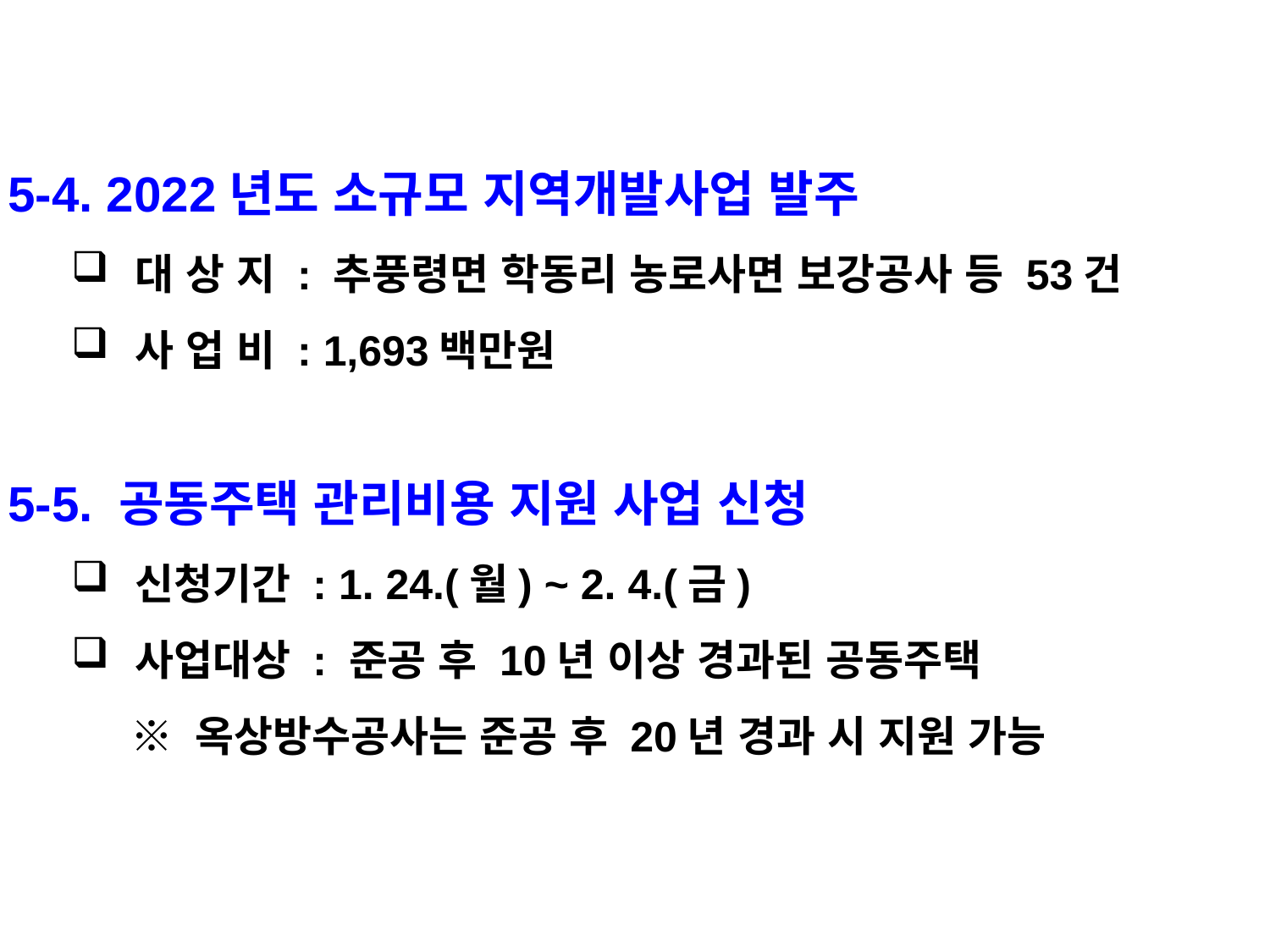

5-4. 2022년도 소규모 지역개발사업 발주
대 상 지 : 추풍령면 학동리 농로사면 보강공사 등 53건
사 업 비 : 1,693백만원

5-5. 공동주택 관리비용 지원 사업 신청
신청기간 : 1. 24.(월) ~ 2. 4.(금)
사업대상 : 준공 후 10년 이상 경과된 공동주택
     ※ 옥상방수공사는 준공 후 20년 경과 시 지원 가능